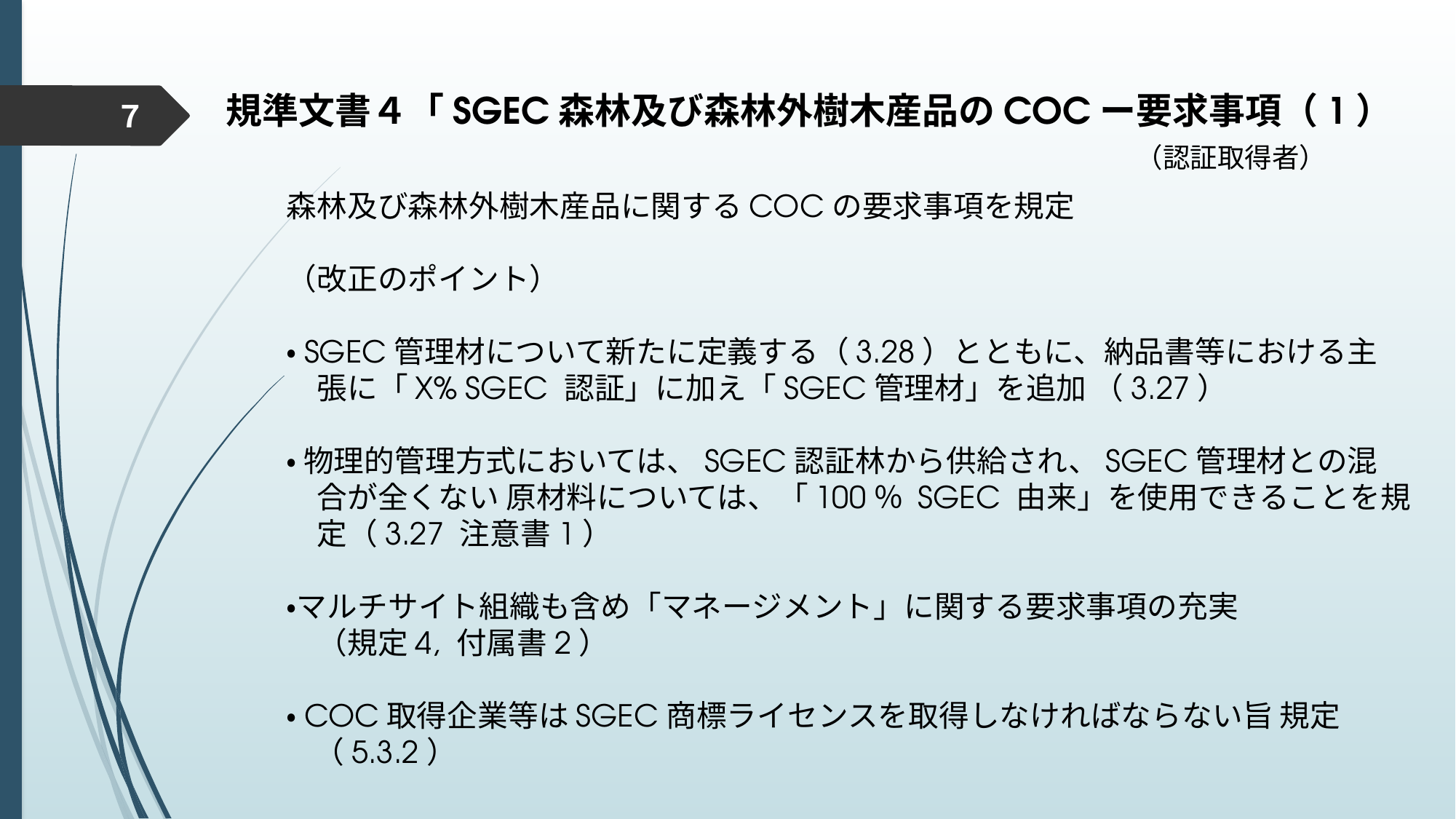

規準文書４「SGEC森林及び森林外樹木産品のCOCー要求事項（1）
　　　　　　　　　　　　　　　　　　　　　　　　　（認証取得者）
７
森林及び森林外樹木産品に関するCOCの要求事項を規定

（改正のポイント）

・SGEC管理材について新たに定義する（3.28）とともに、納品書等における主
　張に「X% SGEC 認証」に加え「SGEC管理材」を追加 （3.27）

・ 物理的管理方式においては、SGEC認証林から供給され、SGEC管理材との混
　合が全くない 原材料については、「100％ SGEC 由来」を使用できることを規
　定（3.27 注意書1）

・マルチサイト組織も含め「マネージメント」に関する要求事項の充実
　（規定4, 付属書2）

・COC取得企業等はSGEC商標ライセンスを取得しなければならない旨 規定
   （5.3.2）